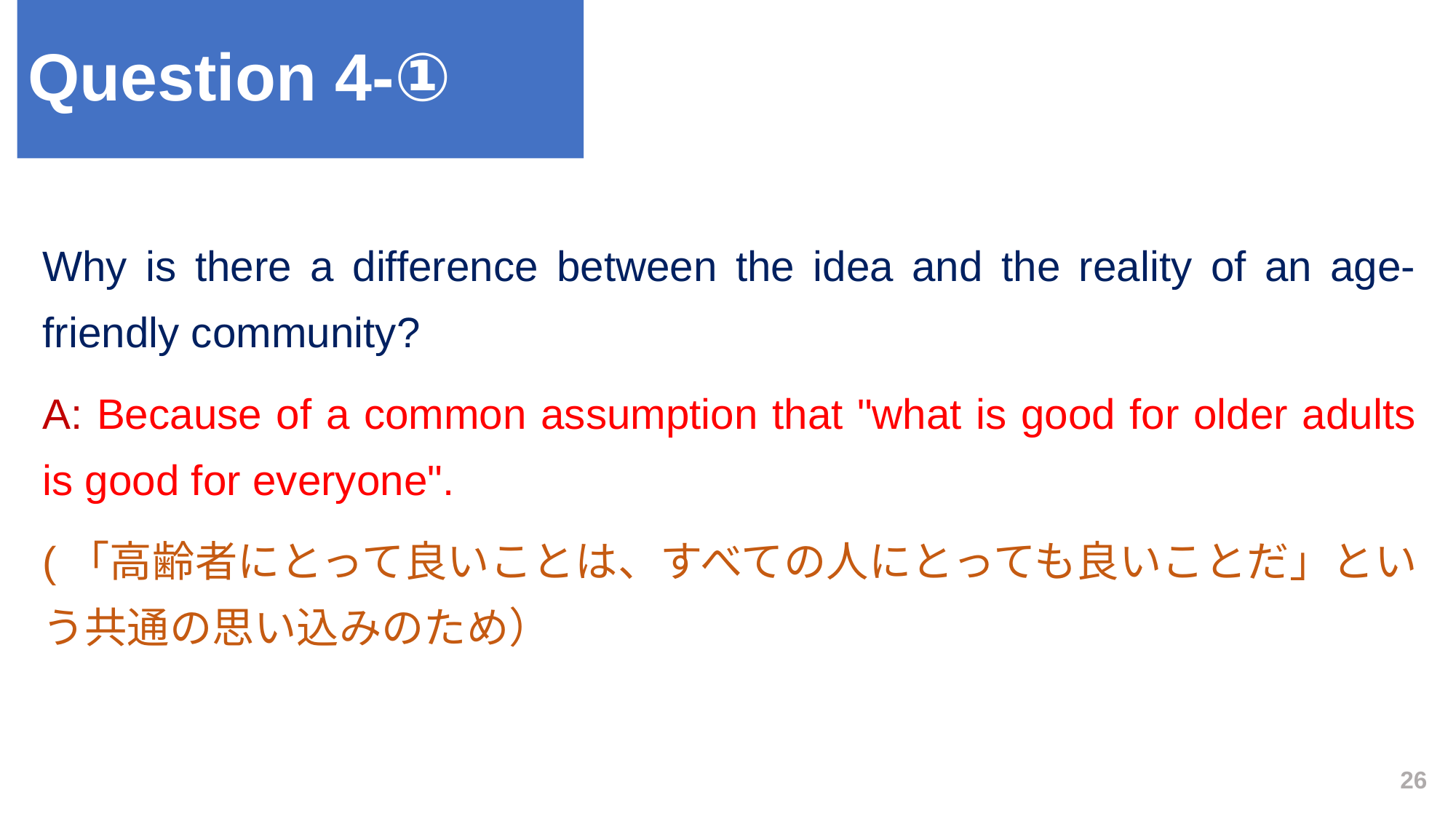

Question 4-①
Why is there a difference between the idea and the reality of an age-friendly community?
A: Because of a common assumption that "what is good for older adults is good for everyone".
(「高齢者にとって良いことは、すべての人にとっても良いことだ」という共通の思い込みのため）